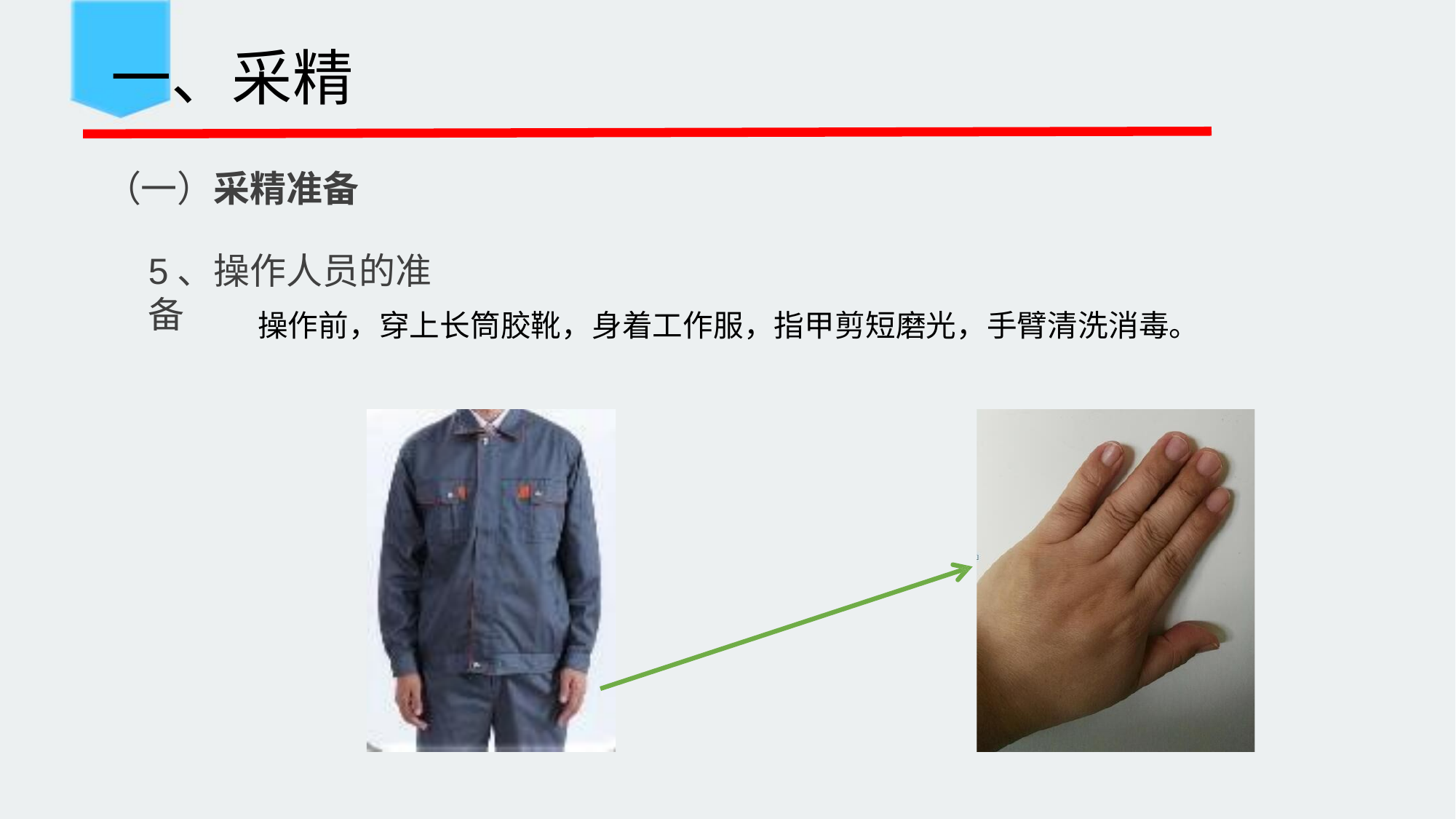

一、采精
  （一）采精准备

5、操作人员的准备
操作前，穿上长筒胶靴，身着工作服，指甲剪短磨光，手臂清洗消毒。